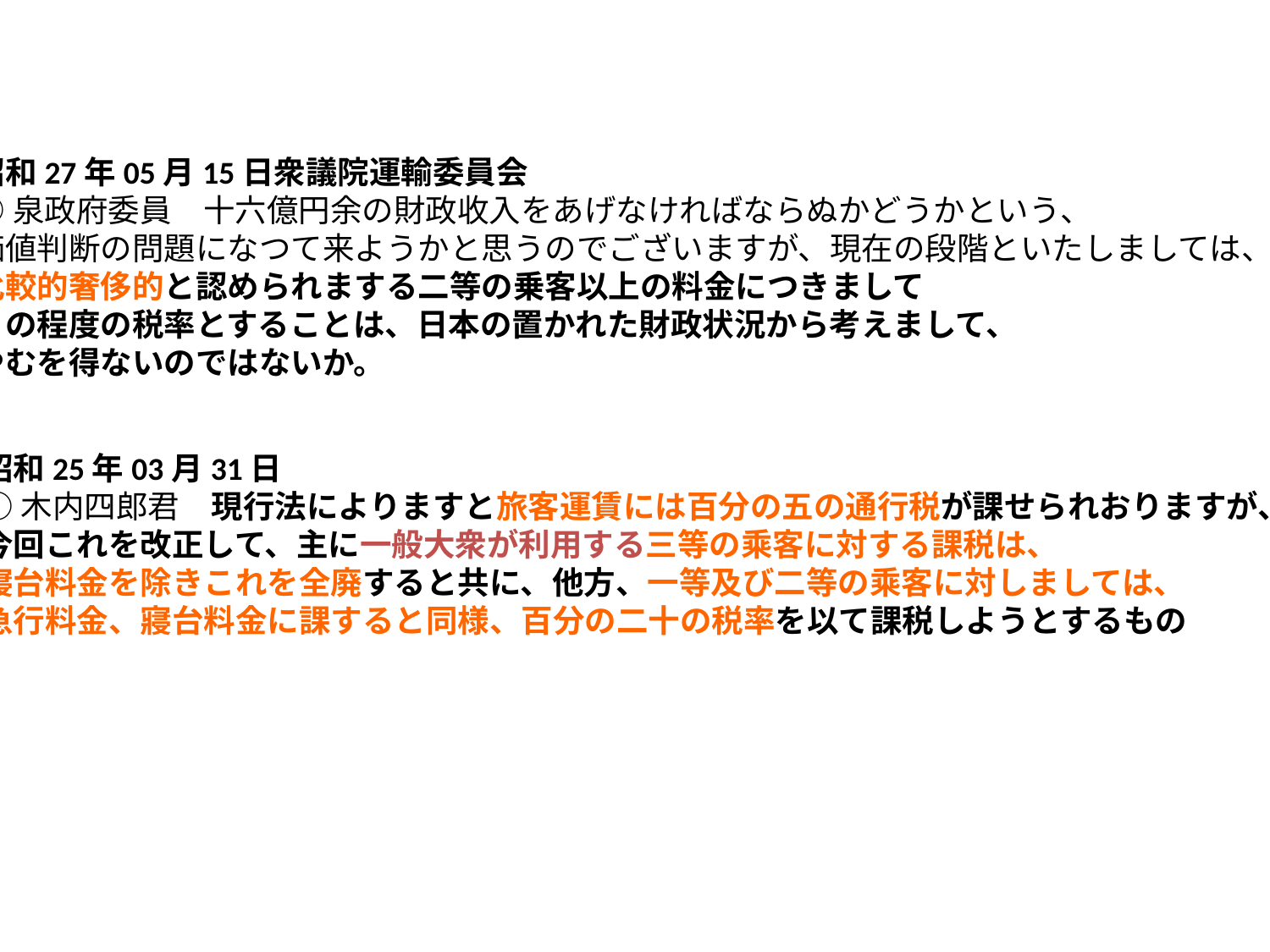

昭和27年05月15日衆議院運輸委員会
○泉政府委員　十六億円余の財政收入をあげなければならぬかどうかという、
価値判断の問題になつて来ようかと思うのでございますが、現在の段階といたしましては、
比較的奢侈的と認められまする二等の乗客以上の料金につきまして
この程度の税率とすることは、日本の置かれた財政状況から考えまして、
やむを得ないのではないか。
昭和25年03月31日
○木内四郎君　現行法によりますと旅客運賃には百分の五の通行税が課せられおりますが、
今回これを改正して、主に一般大衆が利用する三等の乘客に対する課税は、
寢台料金を除きこれを全廃すると共に、他方、一等及び二等の乘客に対しましては、
急行料金、寢台料金に課すると同様、百分の二十の税率を以て課税しようとするもの